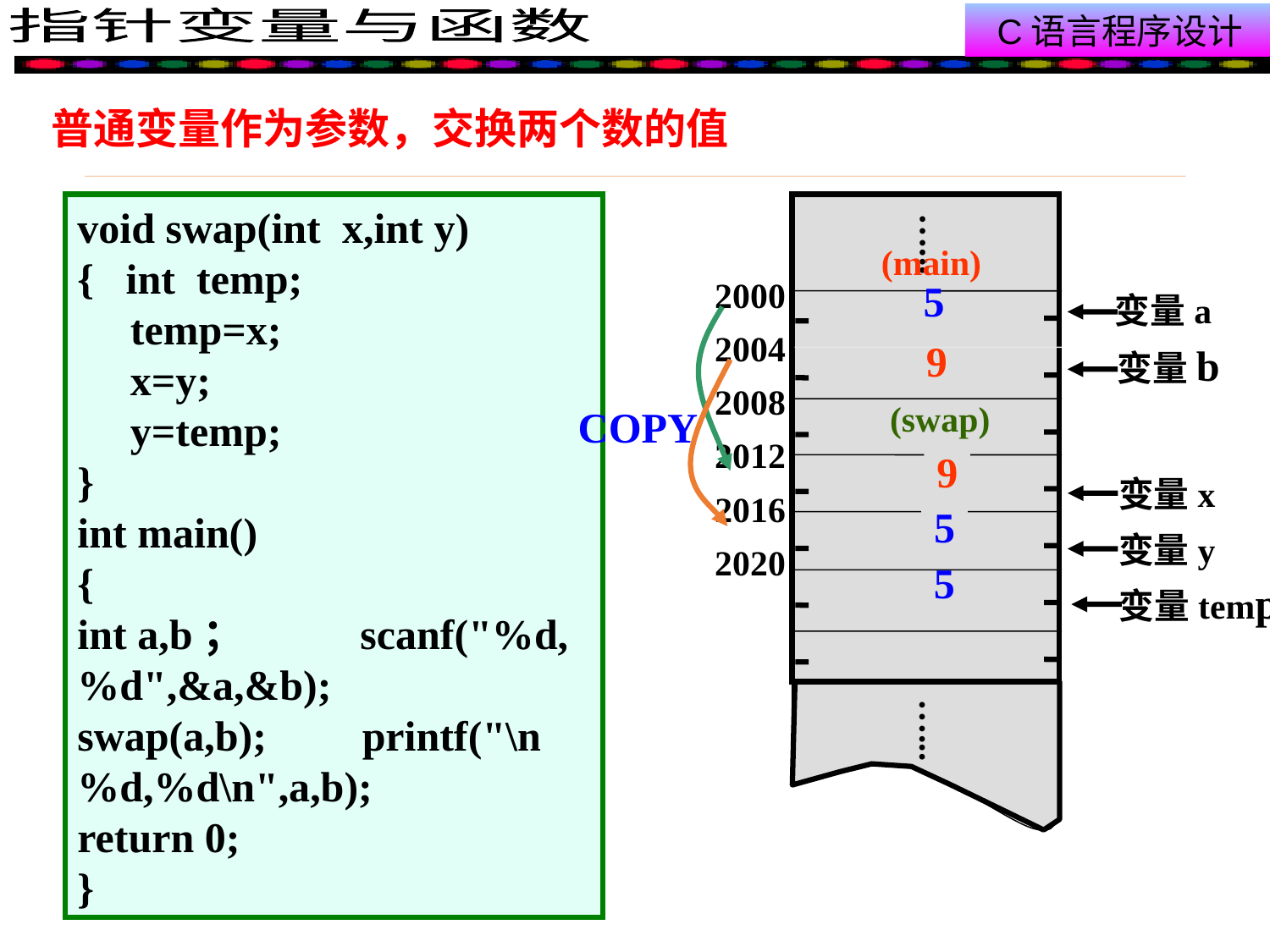

普通变量作为参数，交换两个数的值
void swap(int  x,int y)
{   int  temp;
     temp=x;
     x=y;
     y=temp;
}
int main()
{
int a,b；           scanf("%d,%d",&a,&b);
swap(a,b);         printf("\n%d,%d\n",a,b);
return 0;
}

…...
2000

2004

2008

2012

2016

2020

…...

(main)
变量a

  变量b

5

5
9

9
(swap)
  变量x

  变量y

  变量temp

COPY
9
5
5